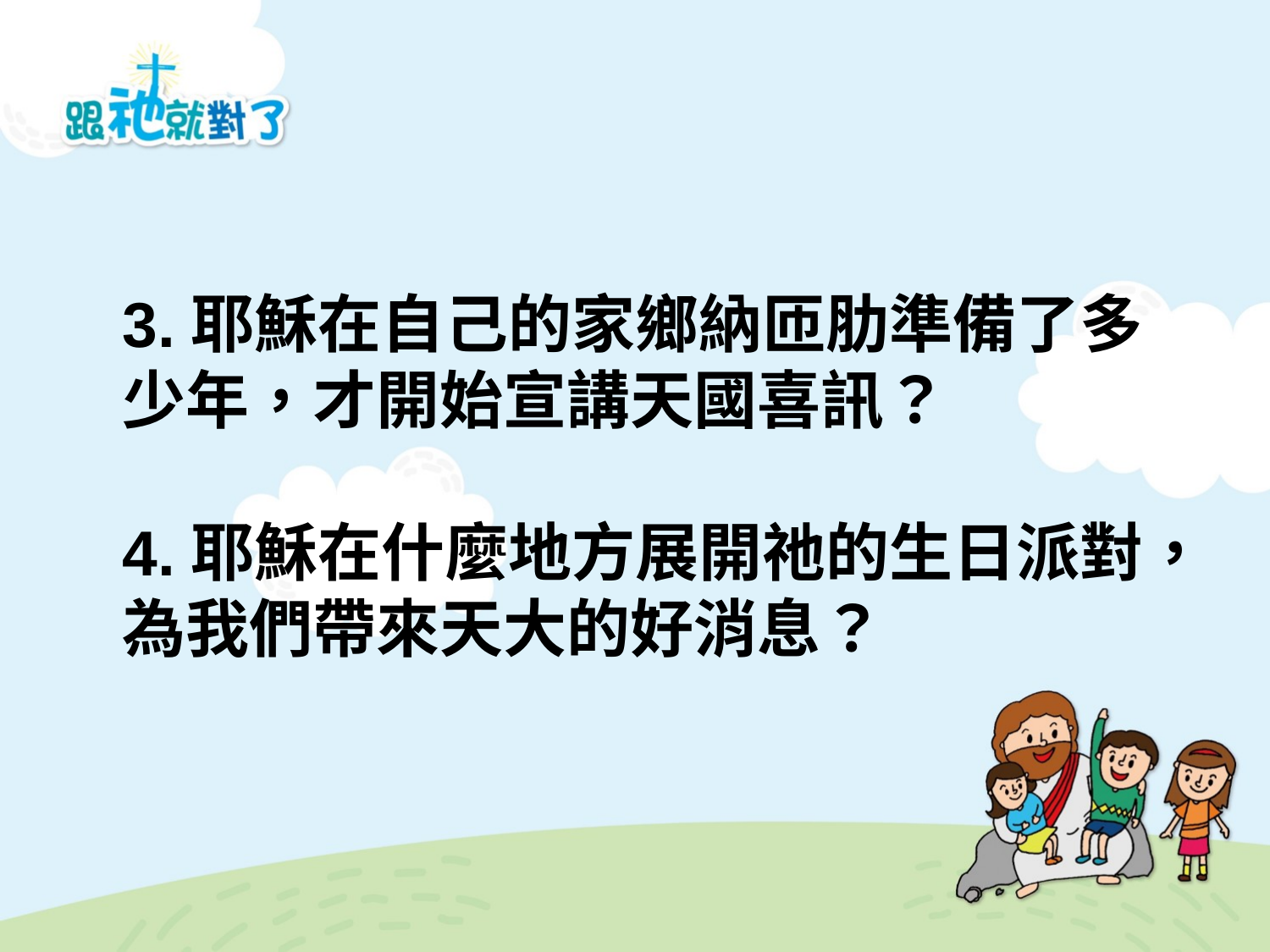

3.耶穌在自己的家鄉納匝肋準備了多少年，才開始宣講天國喜訊？

4.耶穌在什麼地方展開祂的生日派對，為我們帶來天大的好消息？